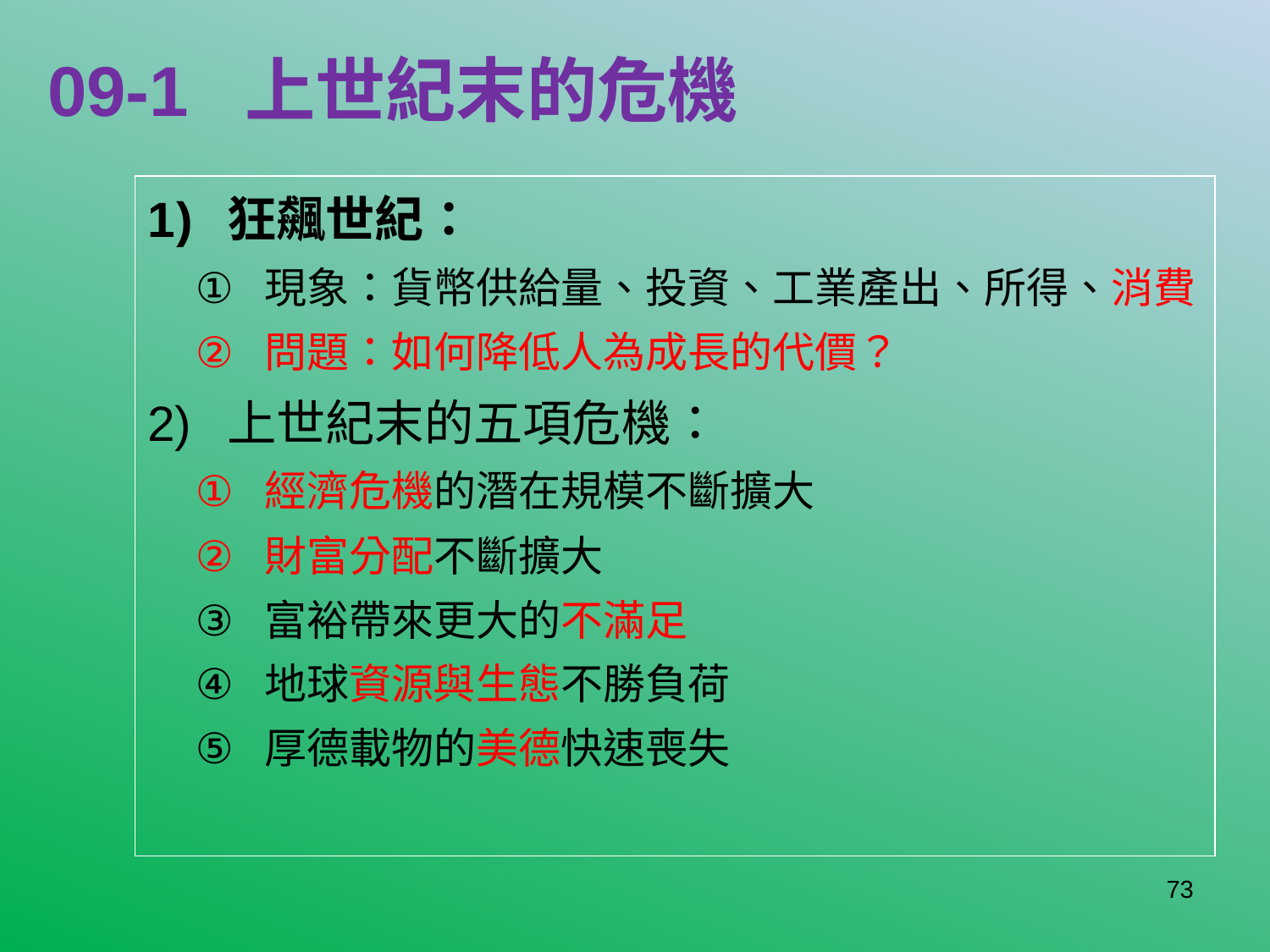

# 09-1  上世紀末的危機
狂飆世紀：
現象：貨幣供給量、投資、工業產出、所得、消費
問題：如何降低人為成長的代價？
上世紀末的五項危機：
經濟危機的潛在規模不斷擴大
財富分配不斷擴大
富裕帶來更大的不滿足
地球資源與生態不勝負荷
厚德載物的美德快速喪失
73